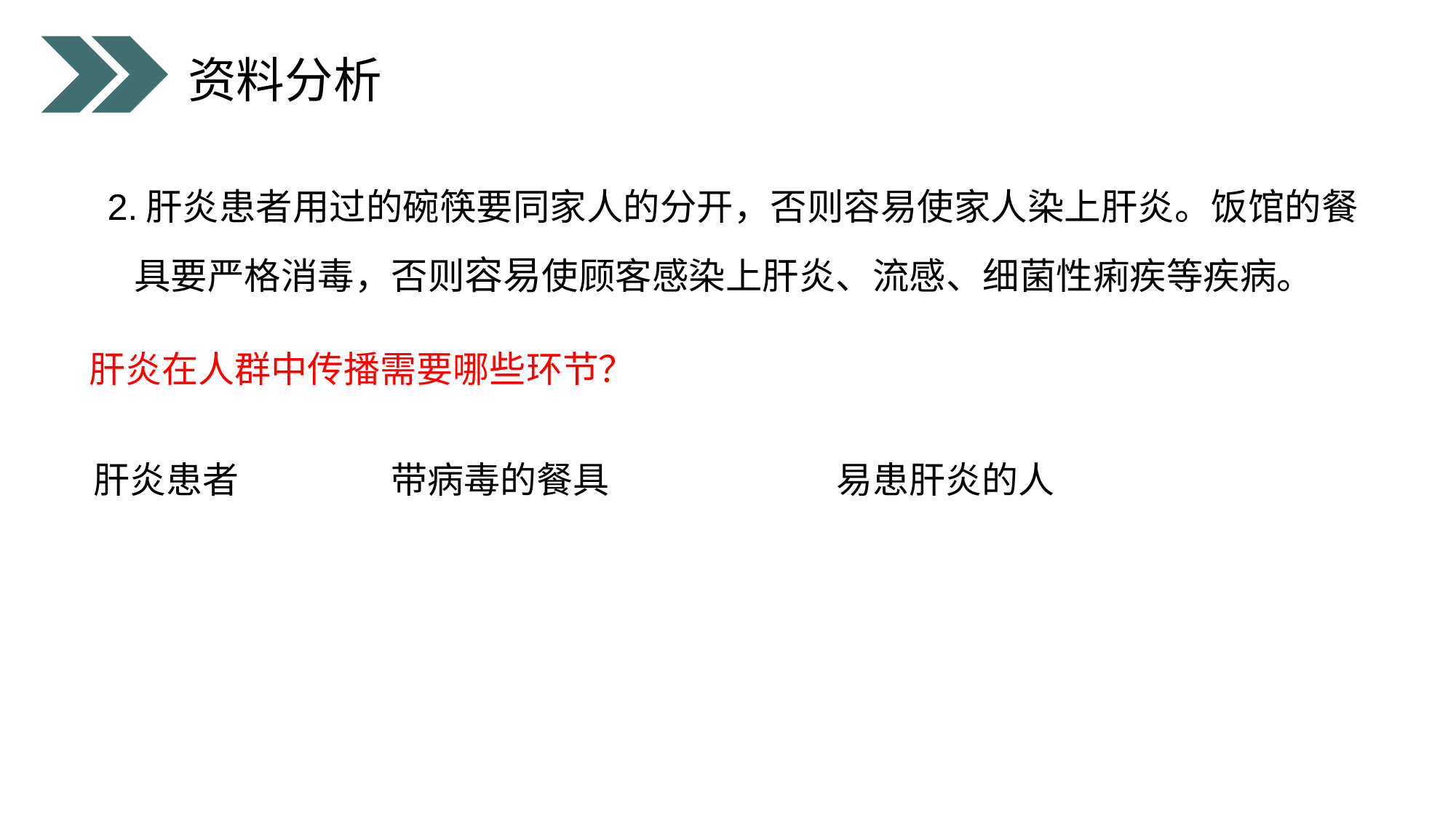

资料分析
2.肝炎患者用过的碗筷要同家人的分开，否则容易使家人染上肝炎。饭馆的餐具要严格消毒，否则容易使顾客感染上肝炎、流感、细菌性痢疾等疾病。
肝炎在人群中传播需要哪些环节？
肝炎患者
带病毒的餐具
易患肝炎的人